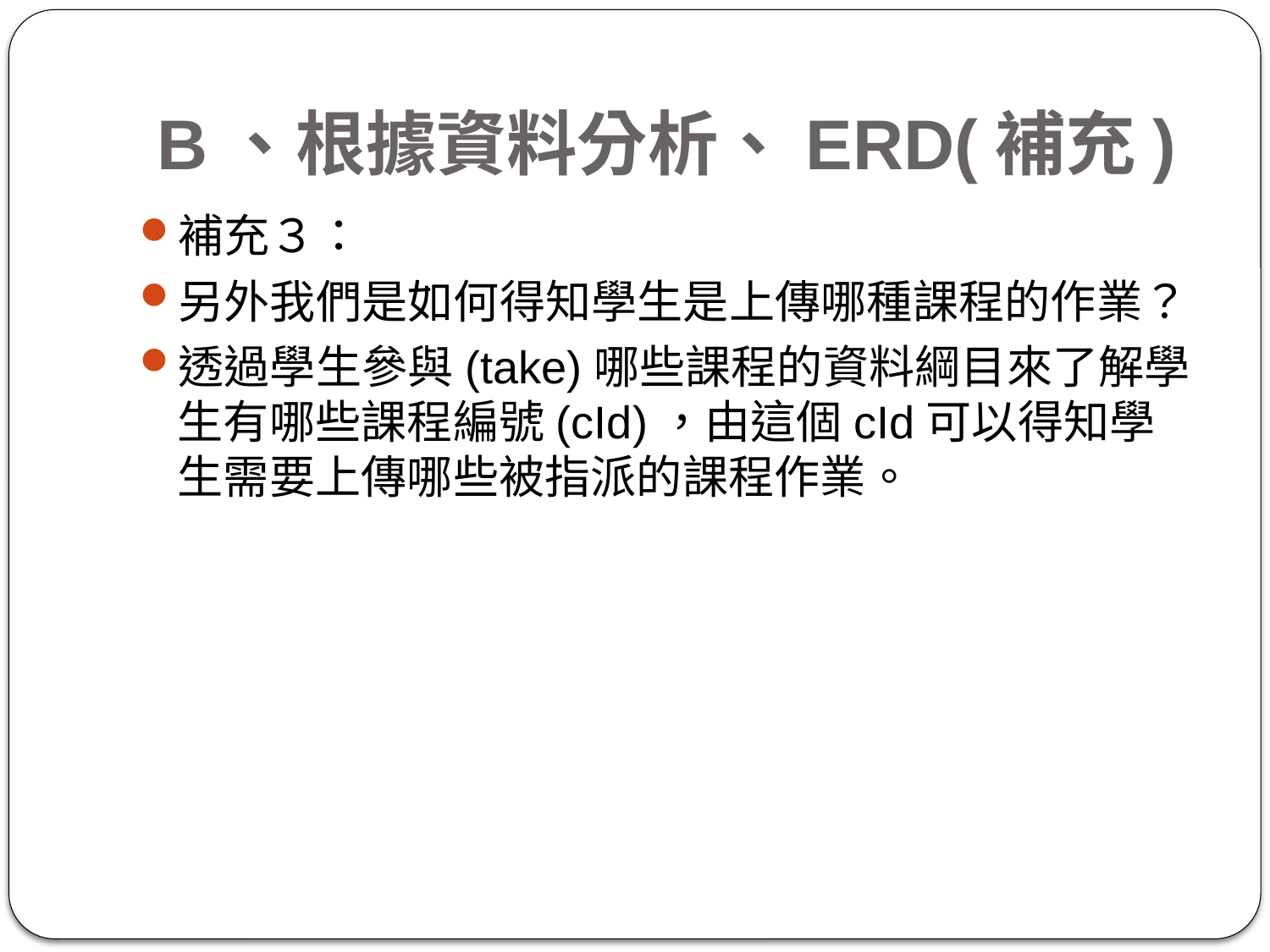

# B、根據資料分析、ERD(補充)
補充３：
另外我們是如何得知學生是上傳哪種課程的作業？
透過學生參與(take)哪些課程的資料綱目來了解學生有哪些課程編號(cId)，由這個cId可以得知學生需要上傳哪些被指派的課程作業。